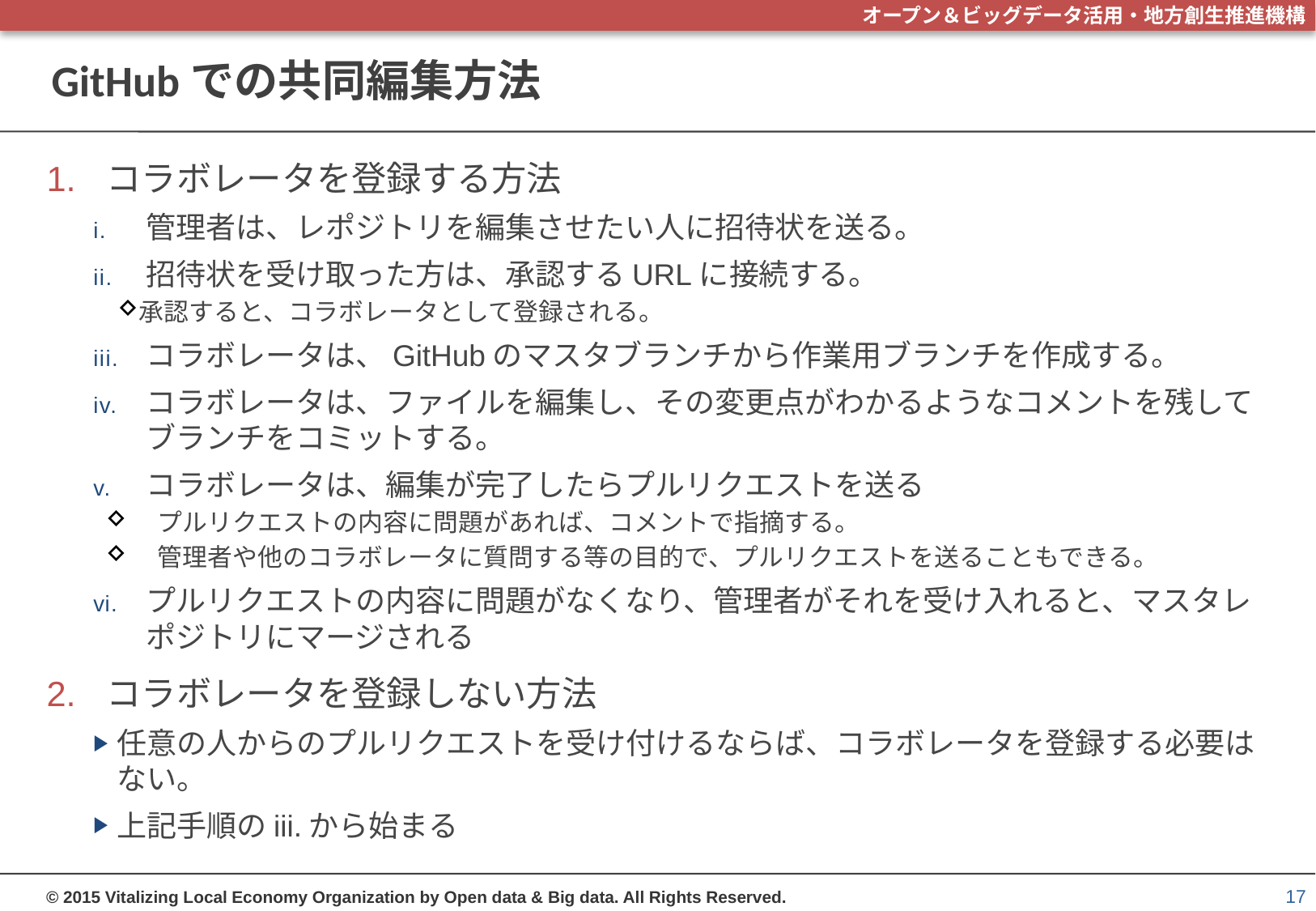

# GitHubでの共同編集方法
コラボレータを登録する方法
管理者は、レポジトリを編集させたい人に招待状を送る。
招待状を受け取った方は、承認するURLに接続する。
承認すると、コラボレータとして登録される。
コラボレータは、GitHubのマスタブランチから作業用ブランチを作成する。
コラボレータは、ファイルを編集し、その変更点がわかるようなコメントを残してブランチをコミットする。
コラボレータは、編集が完了したらプルリクエストを送る
プルリクエストの内容に問題があれば、コメントで指摘する。
管理者や他のコラボレータに質問する等の目的で、プルリクエストを送ることもできる。
プルリクエストの内容に問題がなくなり、管理者がそれを受け入れると、マスタレポジトリにマージされる
コラボレータを登録しない方法
任意の人からのプルリクエストを受け付けるならば、コラボレータを登録する必要はない。
上記手順のiii.から始まる
17